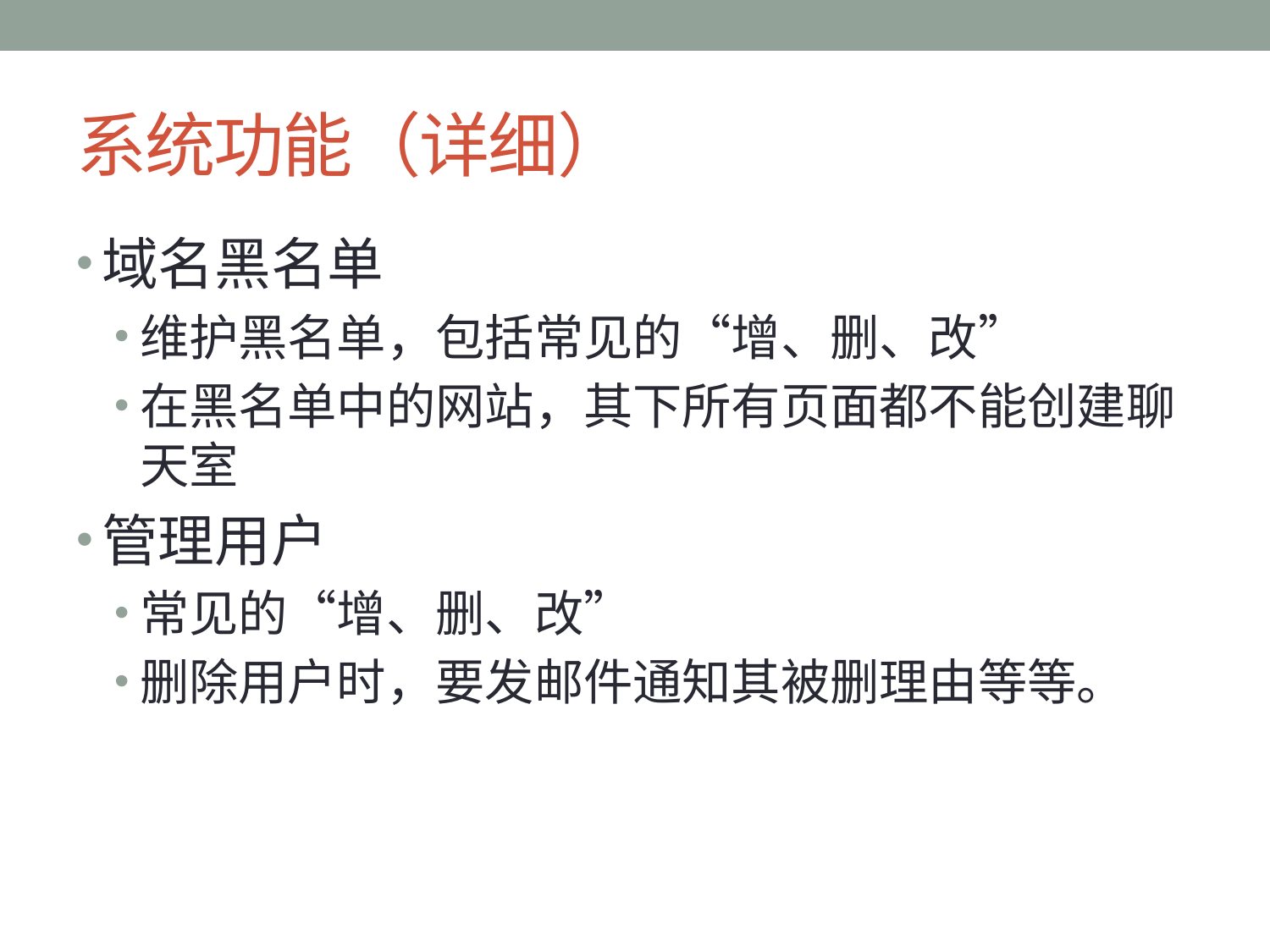

# 系统功能（详细）
域名黑名单
维护黑名单，包括常见的“增、删、改”
在黑名单中的网站，其下所有页面都不能创建聊天室
管理用户
常见的“增、删、改”
删除用户时，要发邮件通知其被删理由等等。